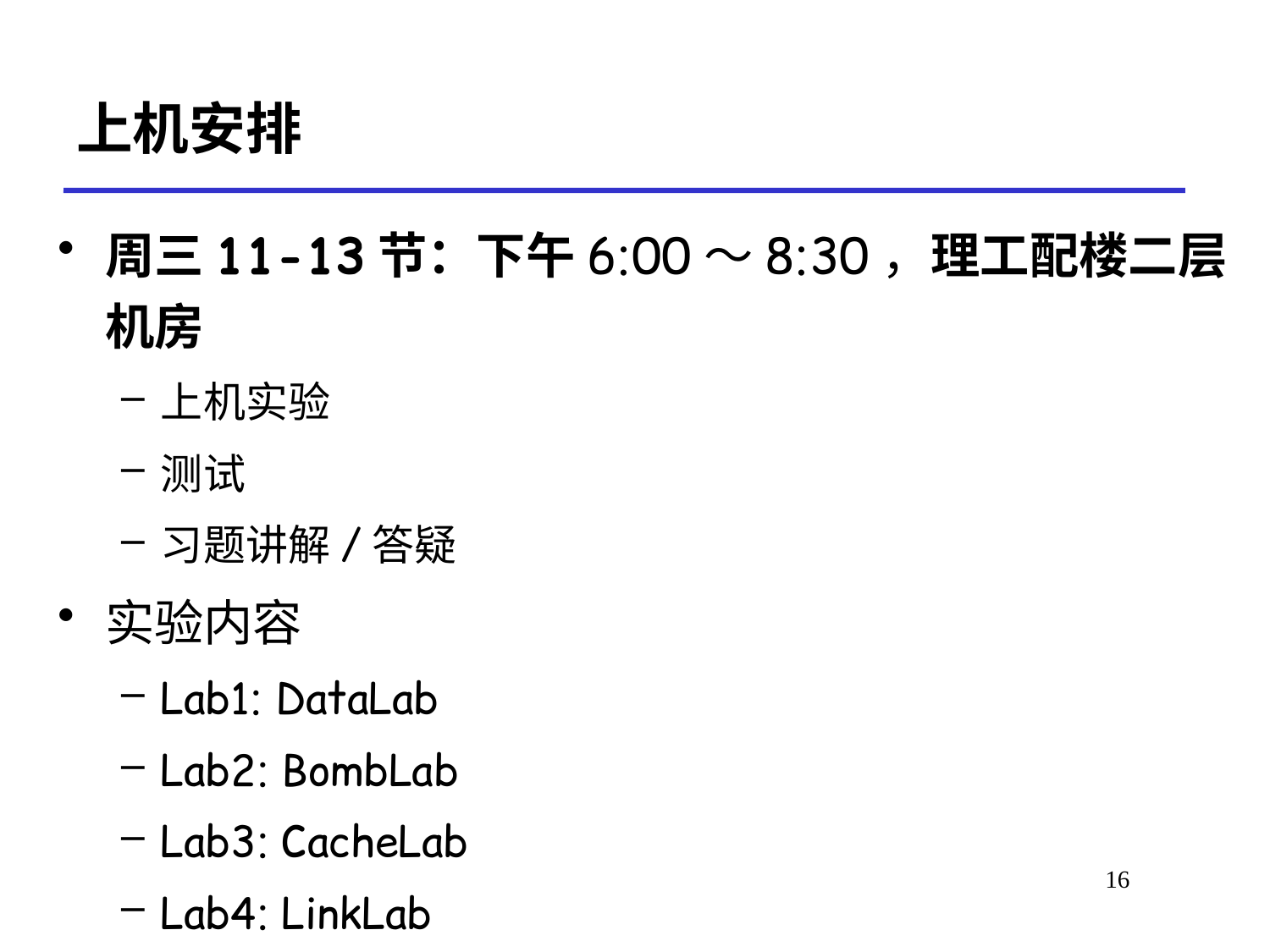

# 上机安排
周三11-13节：下午6:00～8:30，理工配楼二层机房
上机实验
测试
习题讲解/答疑
实验内容
Lab1: DataLab
Lab2: BombLab
Lab3: CacheLab
Lab4: LinkLab
16